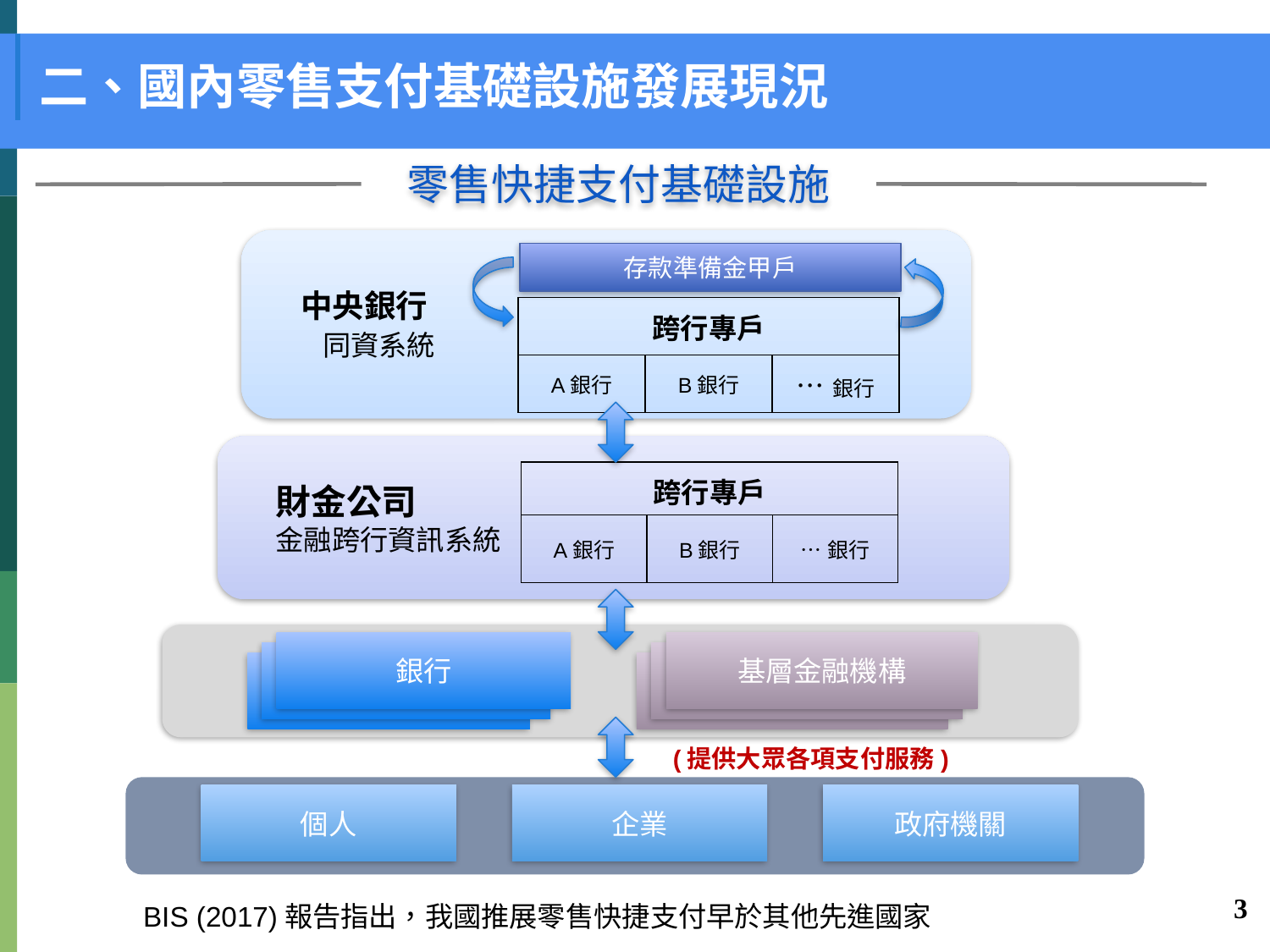

# 二、國內零售支付基礎設施發展現況
零售快捷支付基礎設施
中央銀行
  同資系統
存款準備金甲戶

| 跨行專戶 |  |  |
| --- | --- | --- |
| A銀行 | B銀行 | …銀行 |

財金公司
金融跨行資訊系統
| 跨行專戶 |  |  |
| --- | --- | --- |
| A銀行 | B銀行 | …銀行 |

銀行
基層金融機構
銀行
基層金融機構
銀行
基層金融機構

(提供大眾各項支付服務)

個人
企業
政府機關
3
BIS (2017)報告指出，我國推展零售快捷支付早於其他先進國家